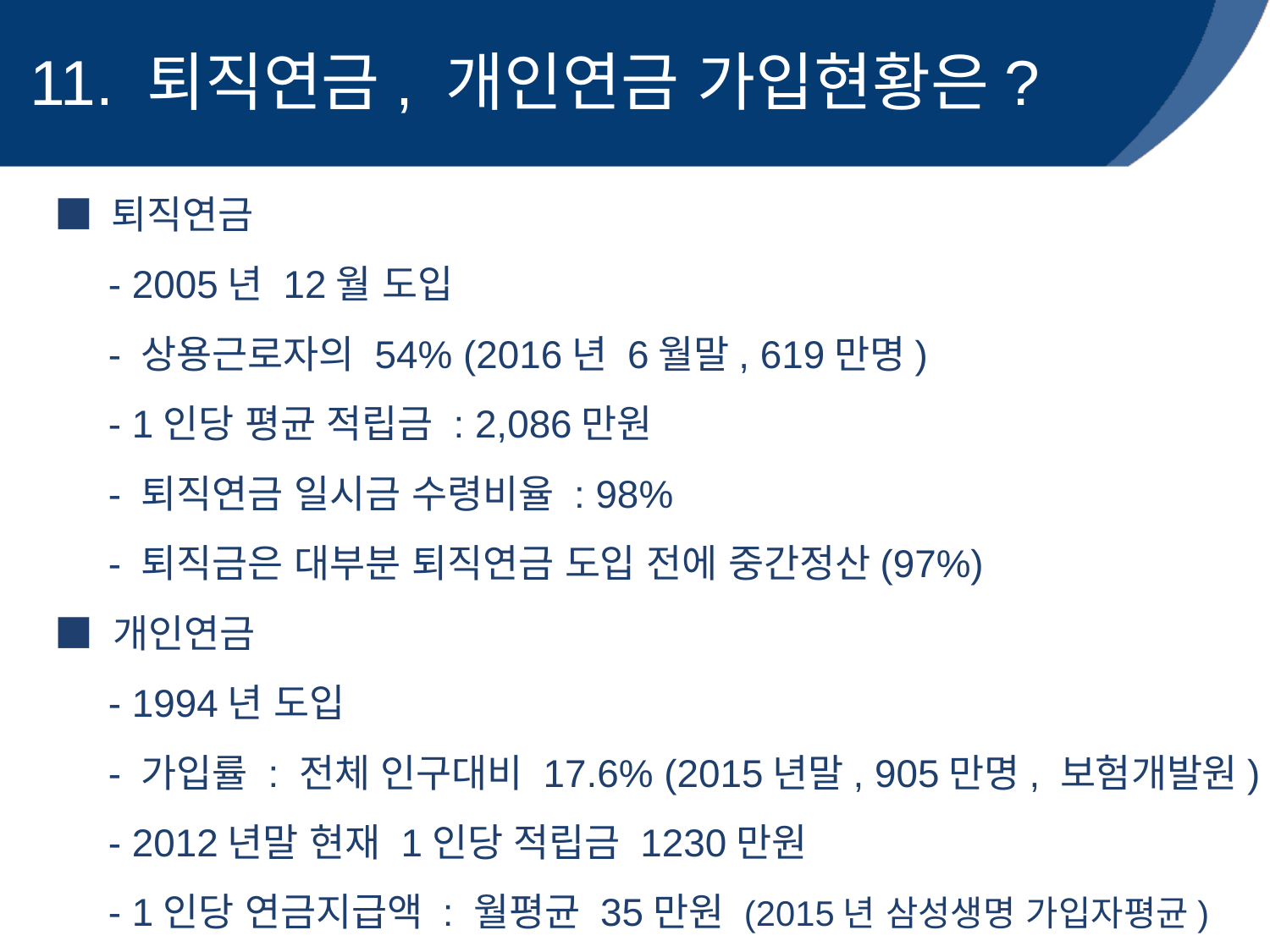

11. 퇴직연금, 개인연금 가입현황은?
■ 퇴직연금
     - 2005년 12월 도입
     - 상용근로자의 54% (2016년 6월말, 619만명)
     - 1인당 평균 적립금 : 2,086만원
     - 퇴직연금 일시금 수령비율 : 98%
     - 퇴직금은 대부분 퇴직연금 도입 전에 중간정산(97%)
■ 개인연금
     - 1994년 도입
     - 가입률 : 전체 인구대비 17.6% (2015년말, 905만명, 보험개발원)
     - 2012년말 현재 1인당 적립금 1230만원
     - 1인당 연금지급액 : 월평균 35만원 (2015년 삼성생명 가입자평균)